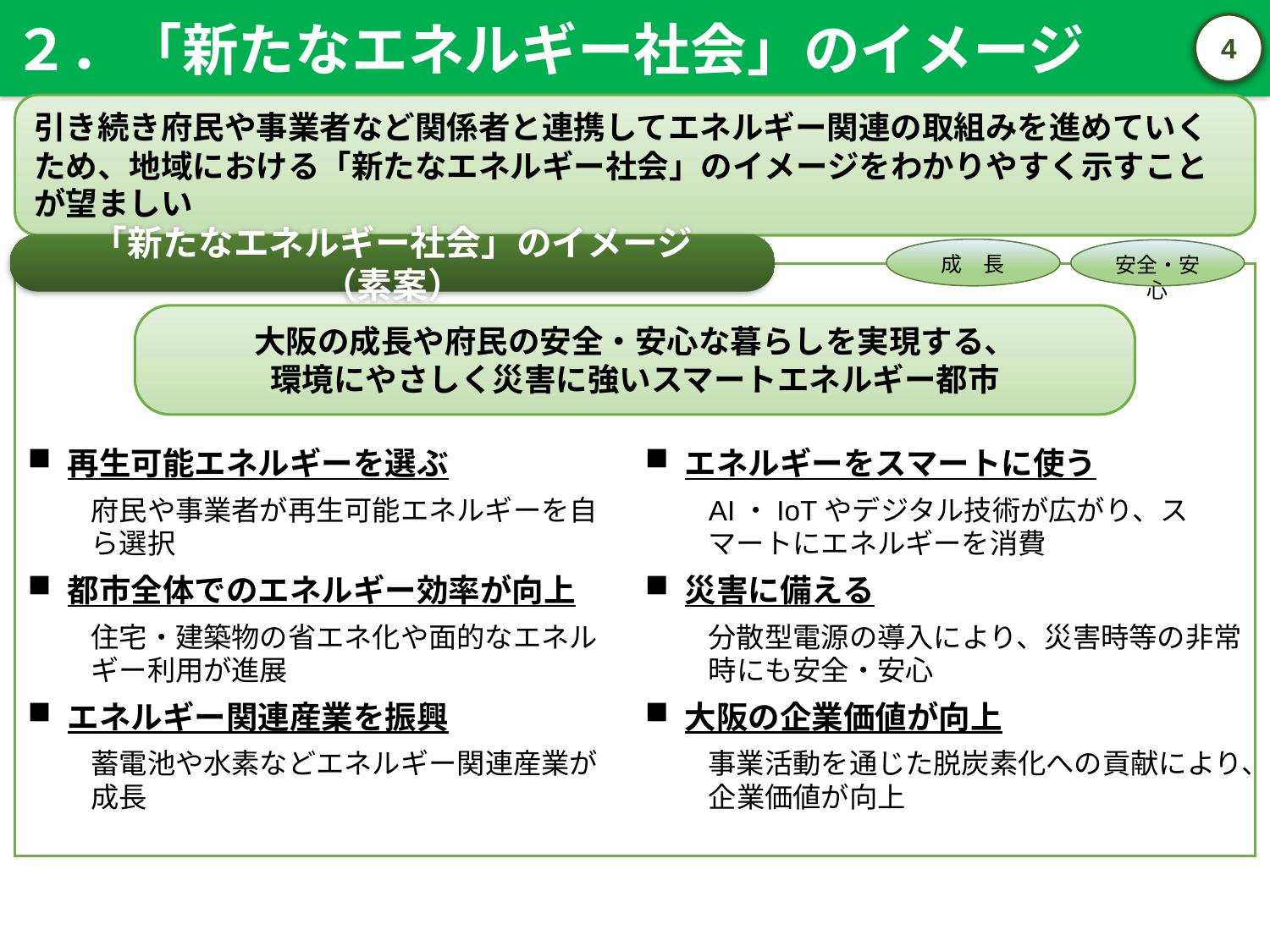

２．「新たなエネルギー社会」のイメージ
4
引き続き府民や事業者など関係者と連携してエネルギー関連の取組みを進めていくため、地域における「新たなエネルギー社会」のイメージをわかりやすく示すことが望ましい
「新たなエネルギー社会」のイメージ（素案）
成　長
安全・安心
再生可能エネルギーを選ぶ
府民や事業者が再生可能エネルギーを自ら選択
都市全体でのエネルギー効率が向上
住宅・建築物の省エネ化や面的なエネルギー利用が進展
エネルギー関連産業を振興
蓄電池や水素などエネルギー関連産業が成長
エネルギーをスマートに使う
AI・IoTやデジタル技術が広がり、スマートにエネルギーを消費
災害に備える
分散型電源の導入により、災害時等の非常時にも安全・安心
大阪の企業価値が向上
事業活動を通じた脱炭素化への貢献により、企業価値が向上

大阪の成長や府民の安全・安心な暮らしを実現する、
環境にやさしく災害に強いスマートエネルギー都市